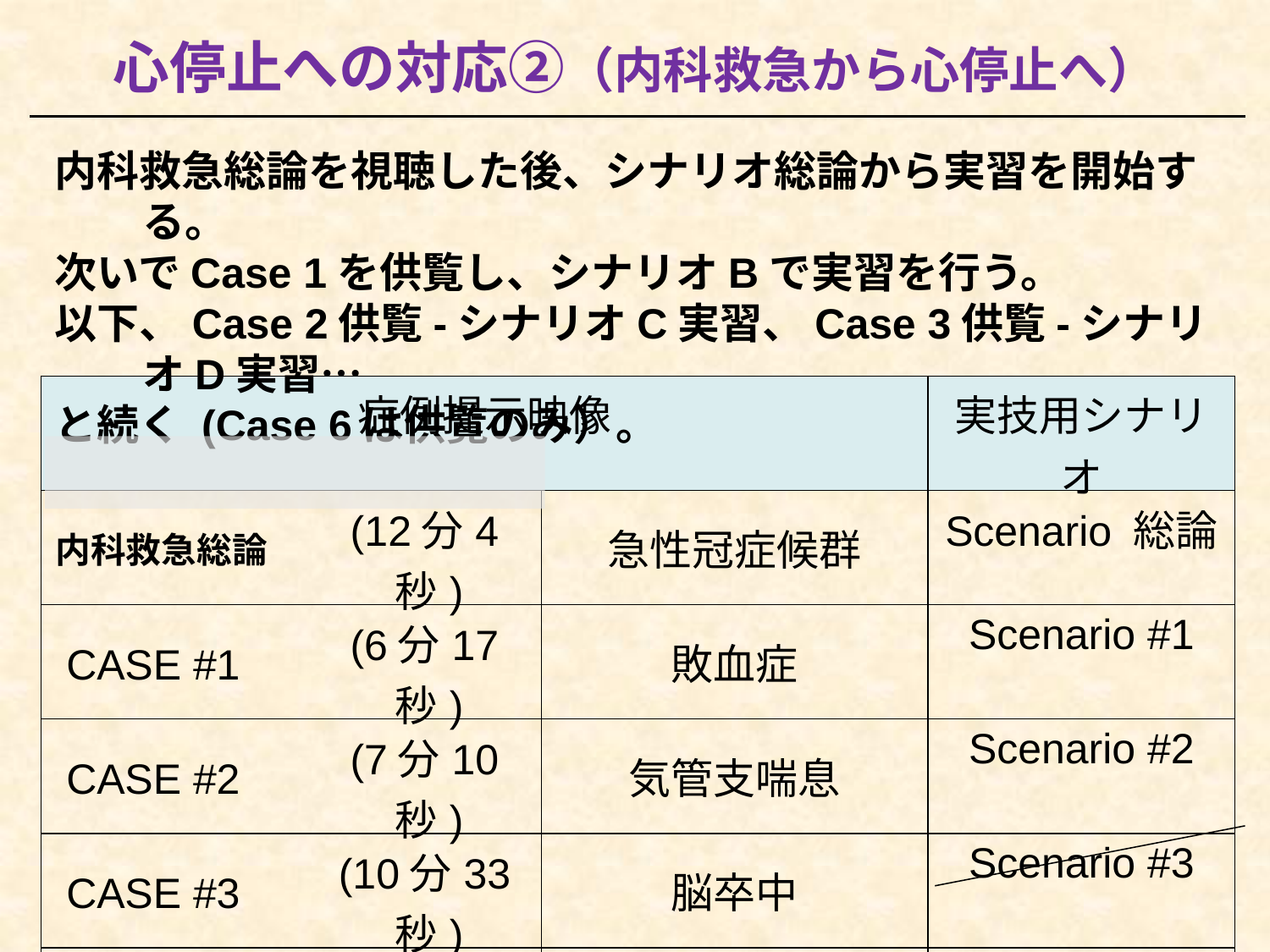

心停止への対応②（内科救急から心停止へ）
内科救急総論を視聴した後、シナリオ総論から実習を開始する。
次いでCase 1を供覧し、シナリオBで実習を行う。
以下、Case 2供覧-シナリオC実習、Case 3供覧-シナリオD実習…
と続く (Case 6は供覧のみ）。
| 症例提示映像 |  |  | 実技用シナリオ |
| --- | --- | --- | --- |
| 内科救急総論 | (12分4秒) | 急性冠症候群 | Scenario 総論 |
| CASE #1 | (6分17秒) | 敗血症 | Scenario #1 |
| CASE #2 | (7分10秒) | 気管支喘息 | Scenario #2 |
| CASE #3 | (10分33秒) | 脳卒中 | Scenario #3 |
| CASE #4 | (6分55秒) | 薬物中毒 | Scenario #4 |
| CASE #5 | (8分16秒) | アナフィラキシー | Scenario #5 |
| CASE #6 | (6分31秒) | 緊張性気胸 |  |